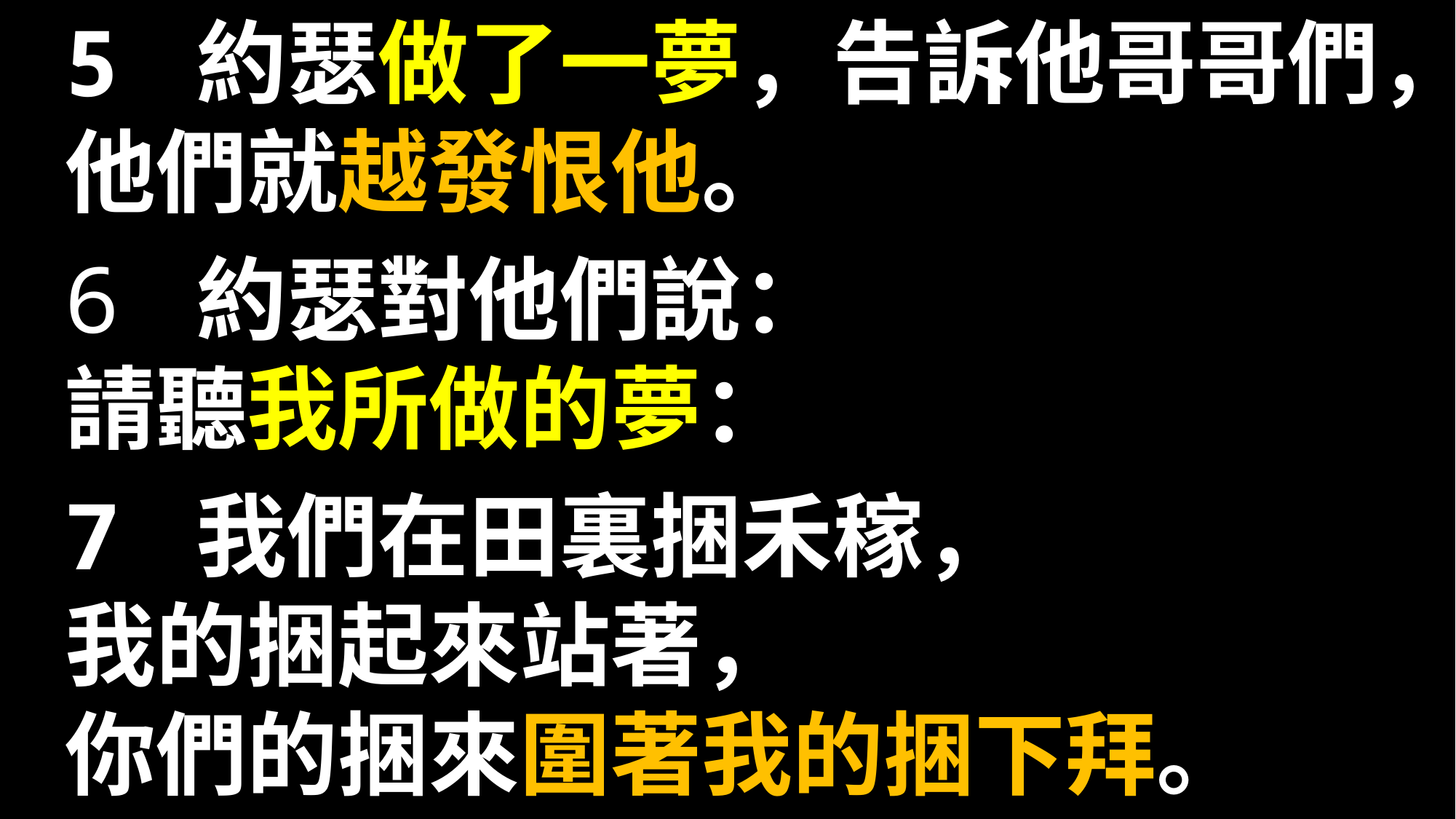

5 約瑟做了一夢，告訴他哥哥們，他們就越發恨他。
6 約瑟對他們說：
請聽我所做的夢：
7 我們在田裏捆禾稼，
我的捆起來站著，
你們的捆來圍著我的捆下拜。